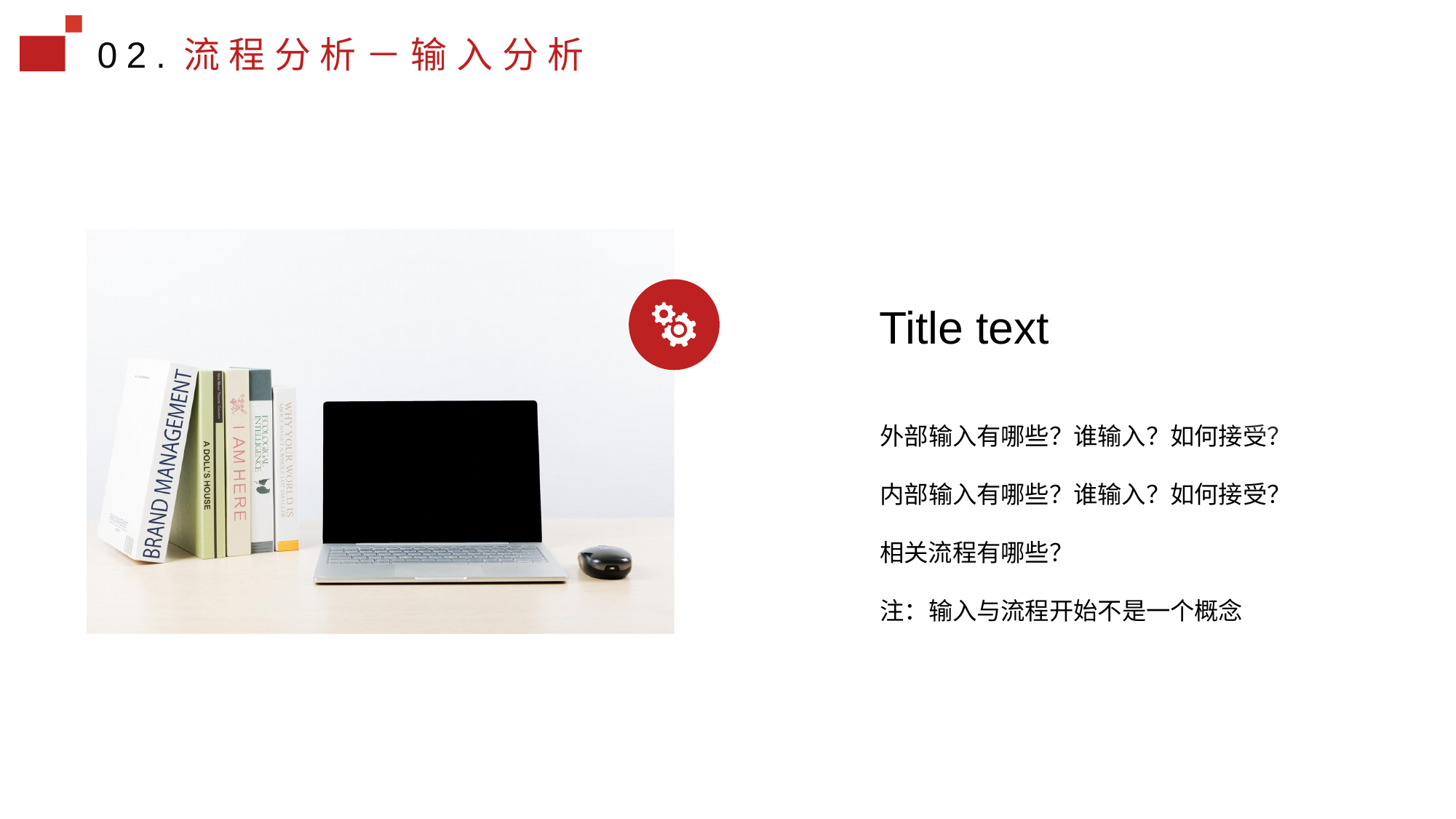

02.流程分析－输入分析

Title text
外部输入有哪些？谁输入？如何接受？
内部输入有哪些？谁输入？如何接受？
相关流程有哪些？
注：输入与流程开始不是一个概念